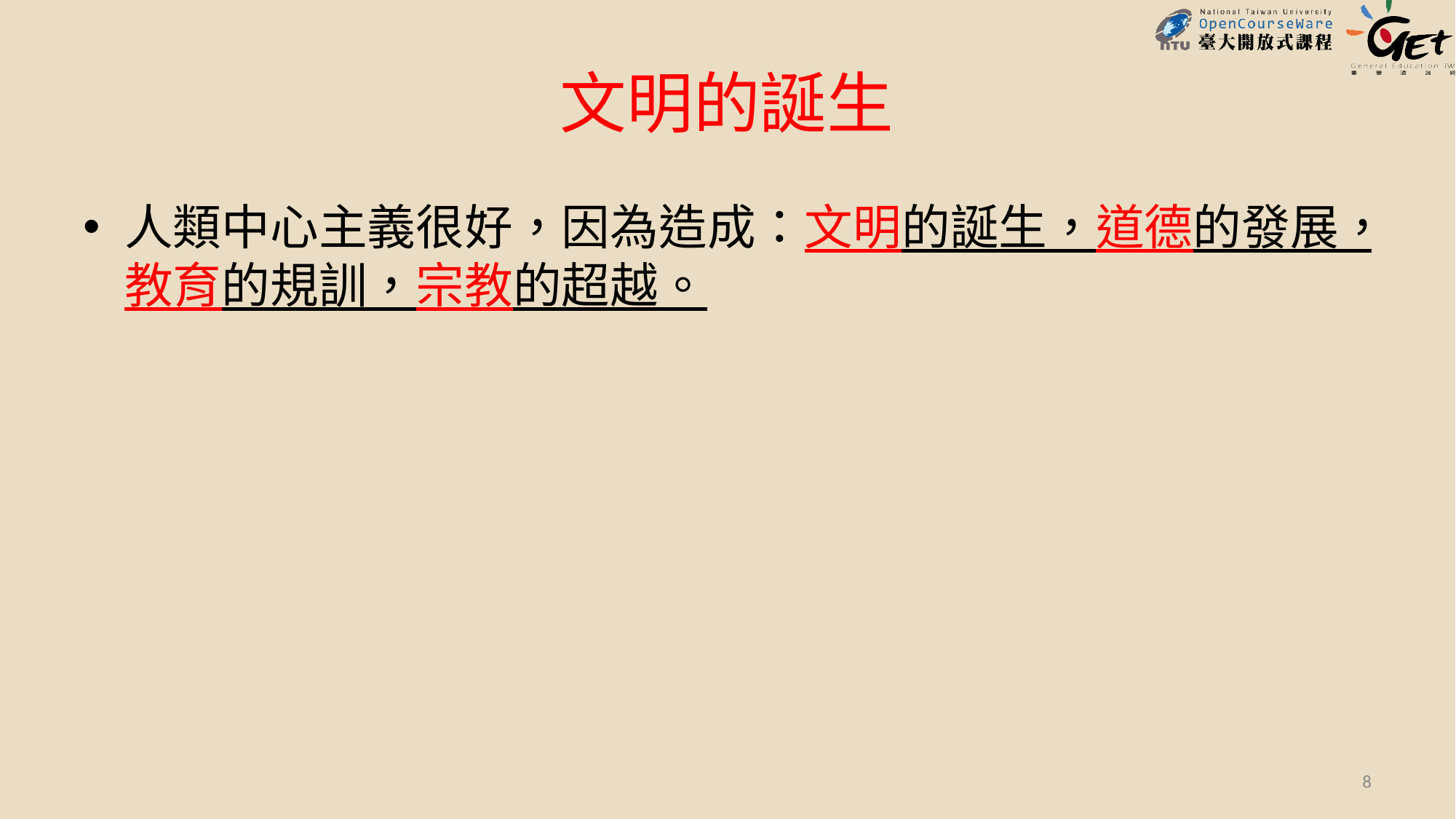

# 文明的誕生
人類中心主義很好，因為造成：文明的誕生，道德的發展，教育的規訓，宗教的超越。
8